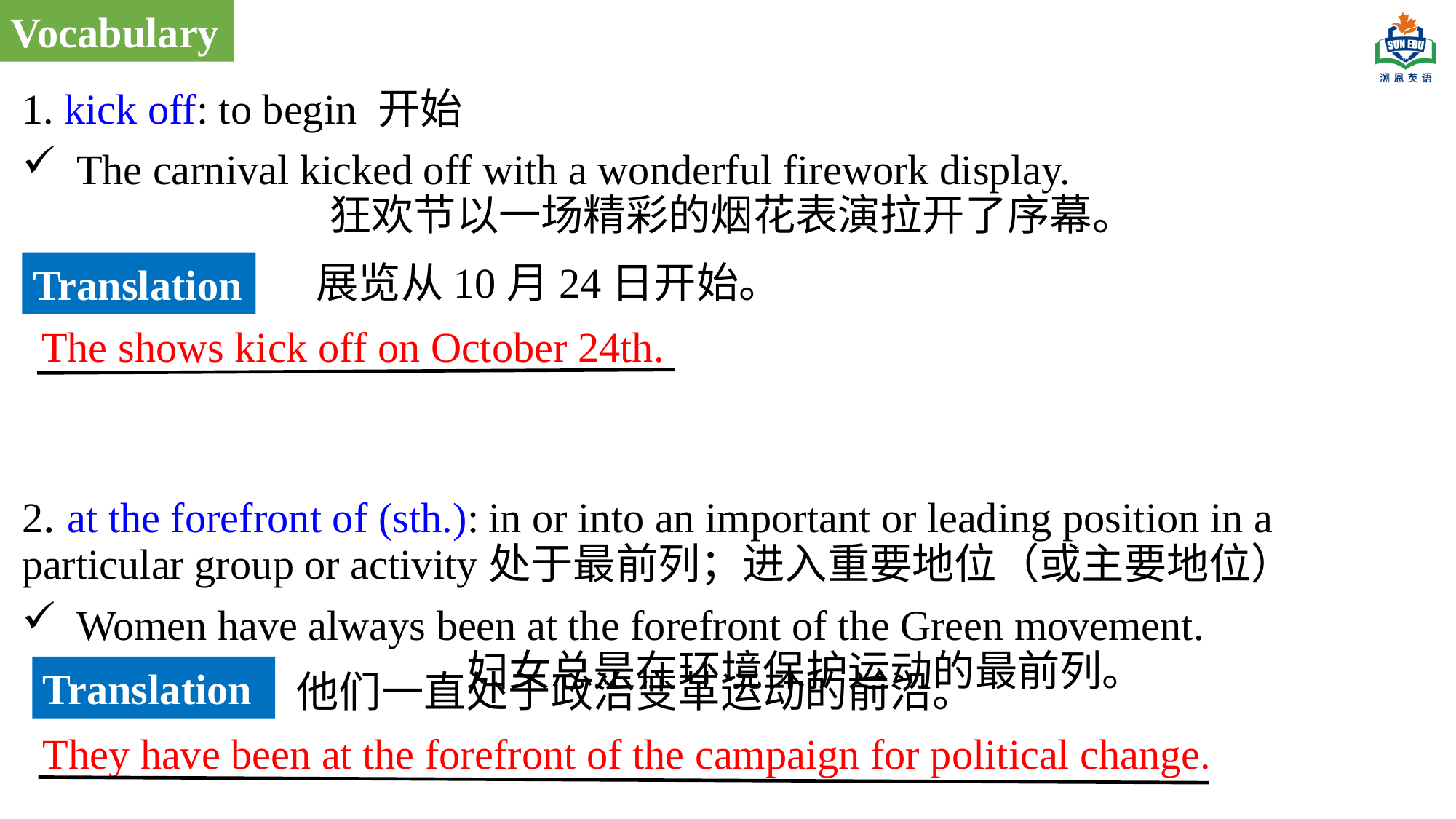

Vocabulary
1. kick off: to begin 开始
The carnival kicked off with a wonderful firework display.                                                         狂欢节以一场精彩的烟花表演拉开了序幕。

2. at the forefront of (sth.): in or into an important or leading position in a particular group or activity处于最前列；进入重要地位（或主要地位）
Women have always been at the forefront of the Green movement.                                                         妇女总是在环境保护运动的最前列。
 展览从10月24日开始。
Translation
The shows kick off on October 24th.
Translation
他们一直处于政治变革运动的前沿。
They have been at the forefront of the campaign for political change.